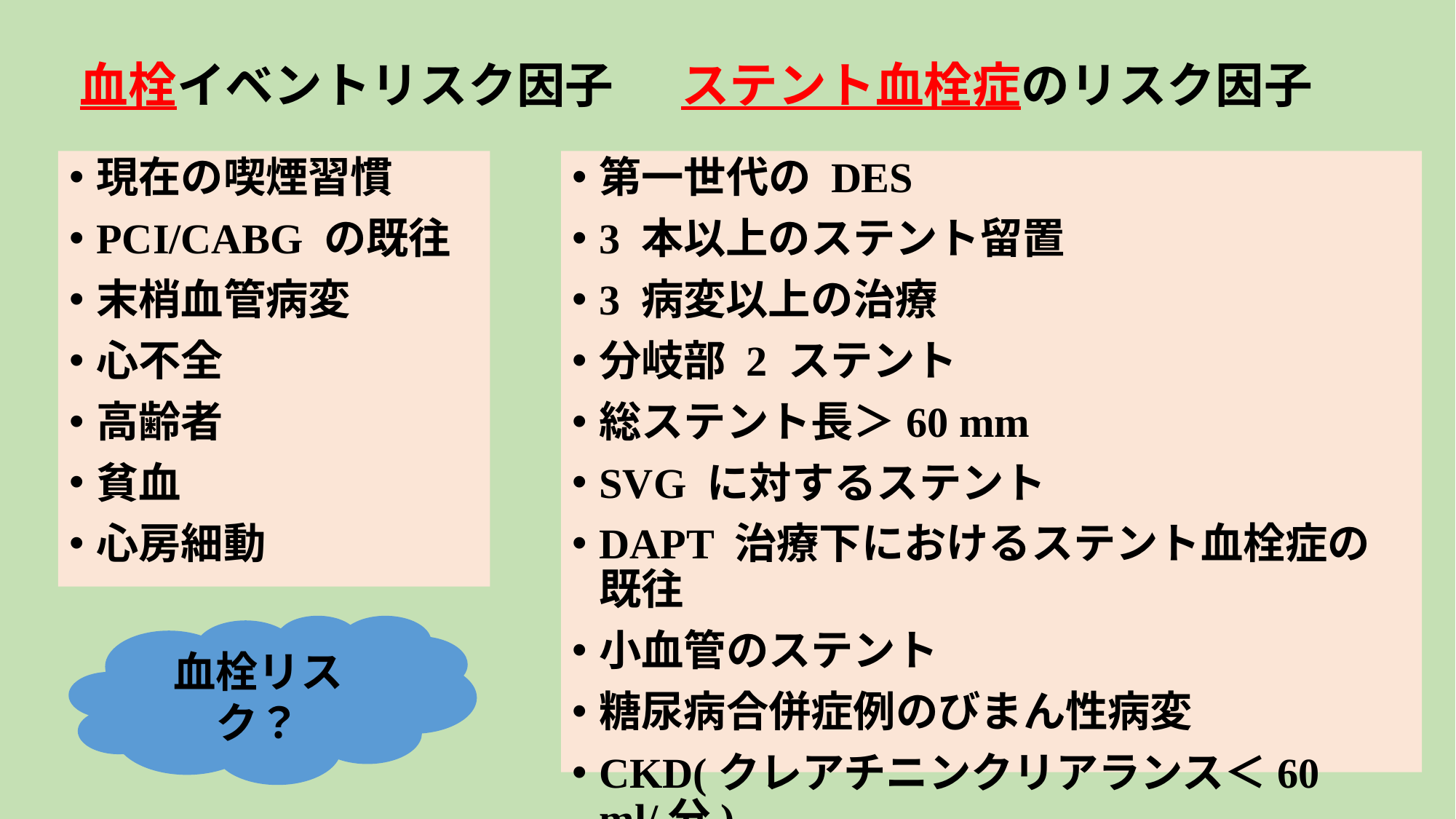

血栓イベントリスク因子
# ステント血栓症のリスク因子
現在の喫煙習慣
PCI/CABG の既往
末梢血管病変
心不全
高齢者
貧血
心房細動
第一世代の DES
3 本以上のステント留置
3 病変以上の治療
分岐部 2 ステント
総ステント長＞60 mm
SVG に対するステント
DAPT 治療下におけるステント血栓症の既往
小血管のステント
糖尿病合併症例のびまん性病変
CKD(クレアチニンクリアランス＜60 ml/分)
血栓リスク？